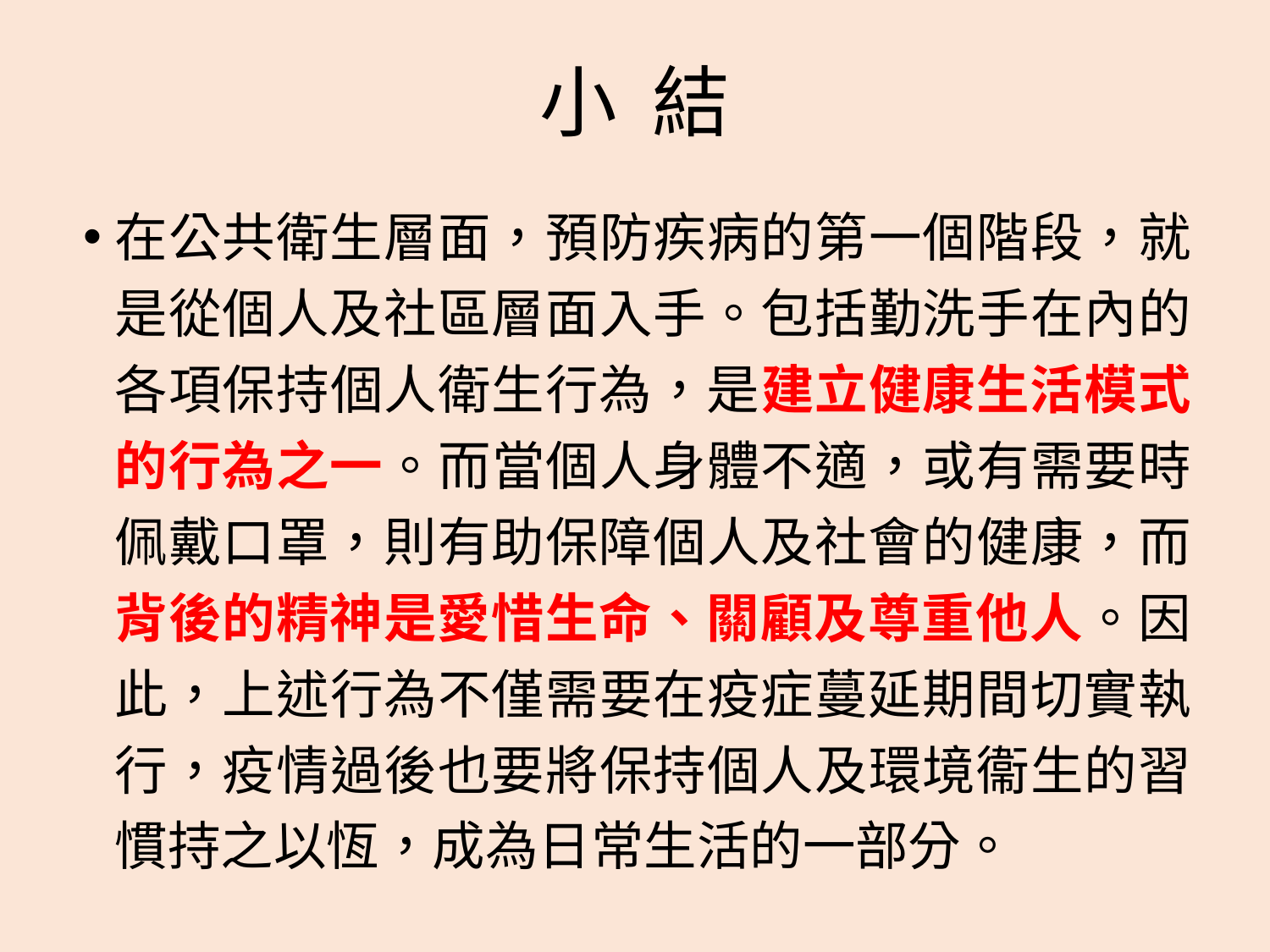

# 小  結
在公共衛生層面，預防疾病的第一個階段，就是從個人及社區層面入手。包括勤洗手在內的各項保持個人衛生行為，是建立健康生活模式的行為之一。而當個人身體不適，或有需要時佩戴口罩，則有助保障個人及社會的健康，而背後的精神是愛惜生命、關顧及尊重他人。因此，上述行為不僅需要在疫症蔓延期間切實執行，疫情過後也要將保持個人及環境衞生的習慣持之以恆，成為日常生活的一部分。